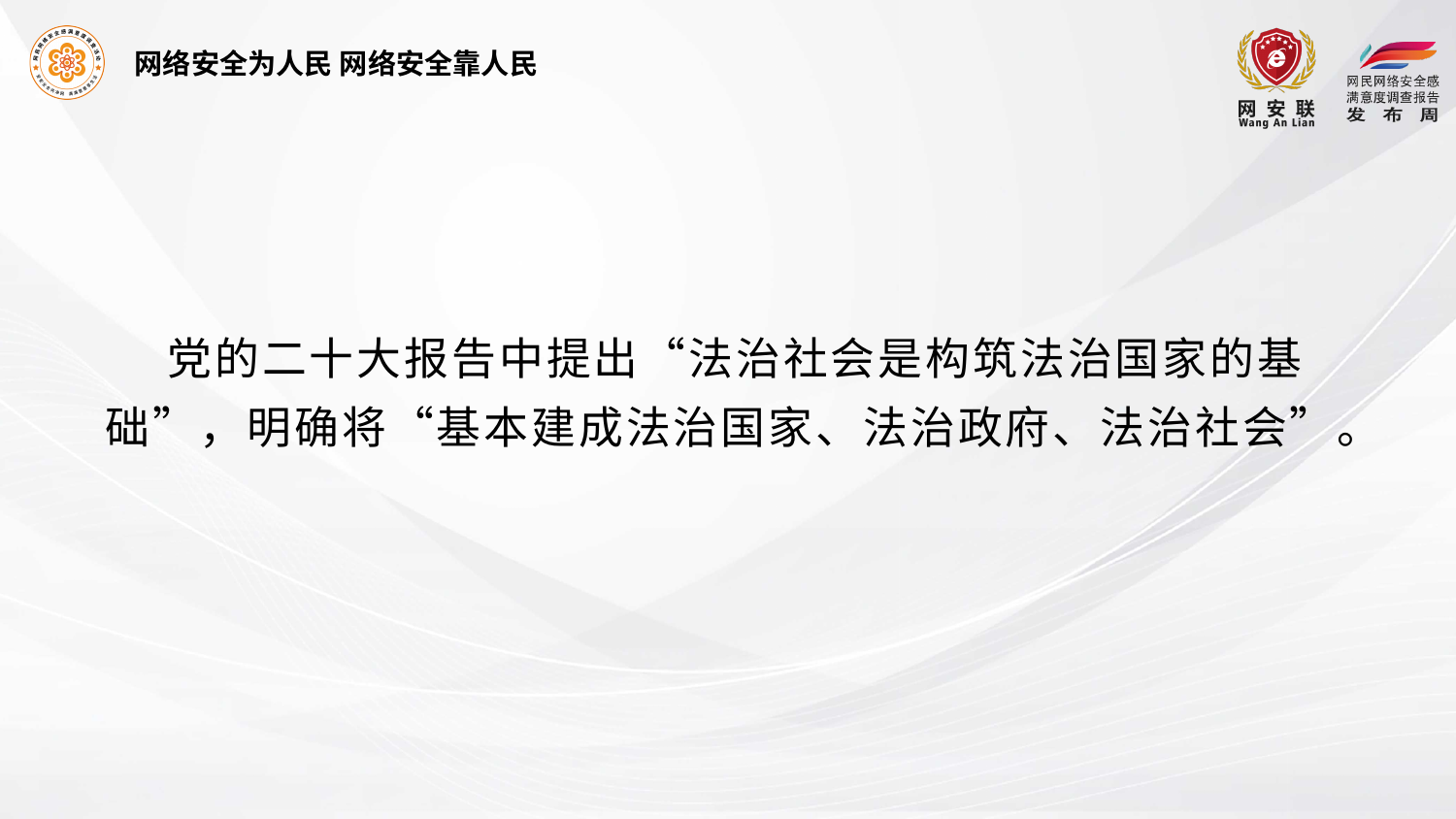

党的二十大报告中提出“法治社会是构筑法治国家的基础”，明确将“基本建成法治国家、法治政府、法治社会”。